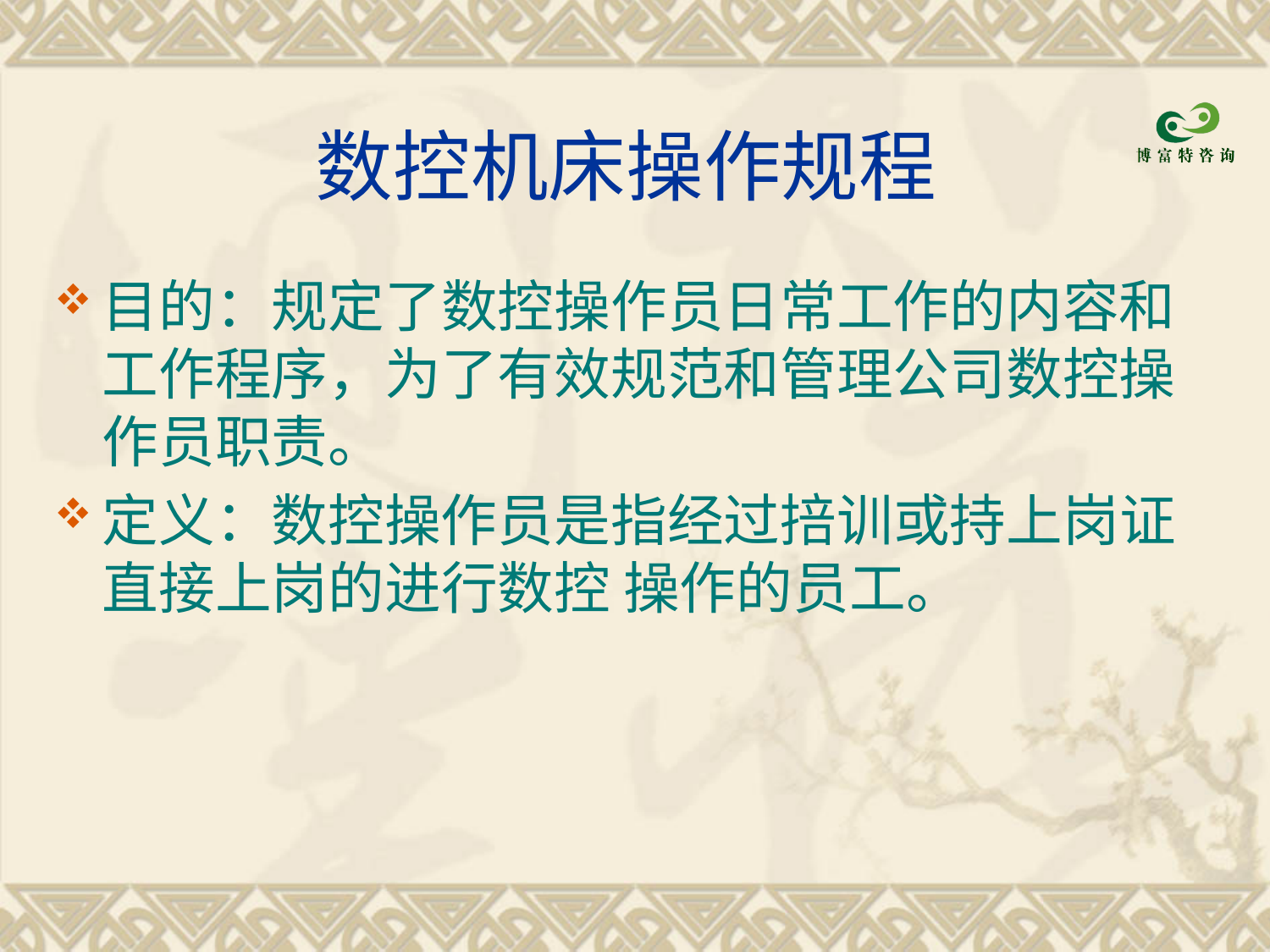

# 数控机床操作规程
目的：规定了数控操作员日常工作的内容和工作程序，为了有效规范和管理公司数控操作员职责。
定义：数控操作员是指经过掊训或持上岗证直接上岗的进行数控 操作的员工。